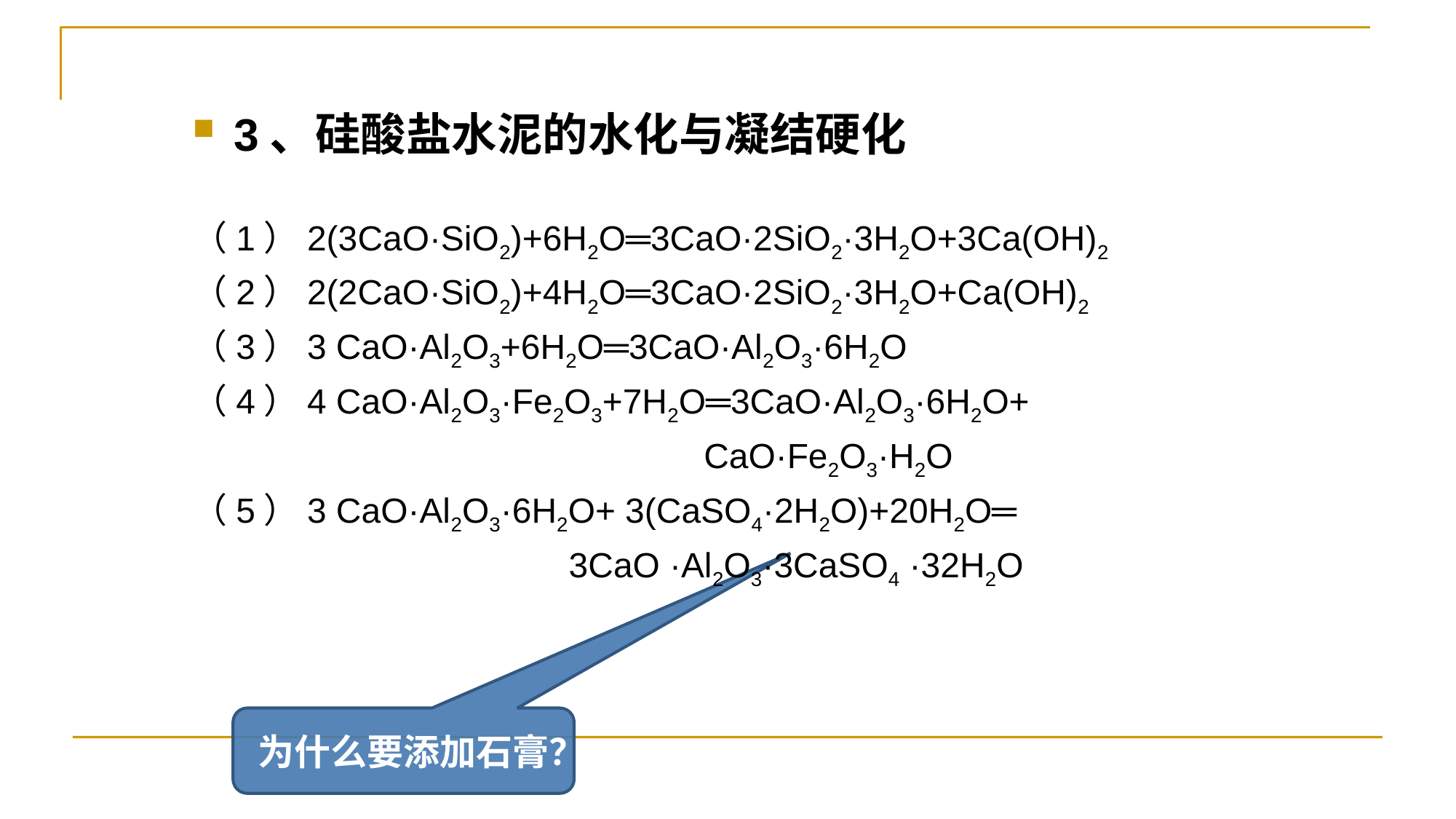

3、硅酸盐水泥的水化与凝结硬化

（1）2(3CaO·SiO2)+6H2O═3CaO·2SiO2·3H2O+3Ca(OH)2
（2）2(2CaO·SiO2)+4H2O═3CaO·2SiO2·3H2O+Ca(OH)2
（3）3 CaO·Al2O3+6H2O═3CaO·Al2O3·6H2O
（4）4 CaO·Al2O3·Fe2O3+7H2O═3CaO·Al2O3·6H2O+
                                                     CaO·Fe2O3·H2O
（5）3 CaO·Al2O3·6H2O+ 3(CaSO4·2H2O)+20H2O═
                                       3CaO ·Al2O3·3CaSO4 ·32H2O

为什么要添加石膏？